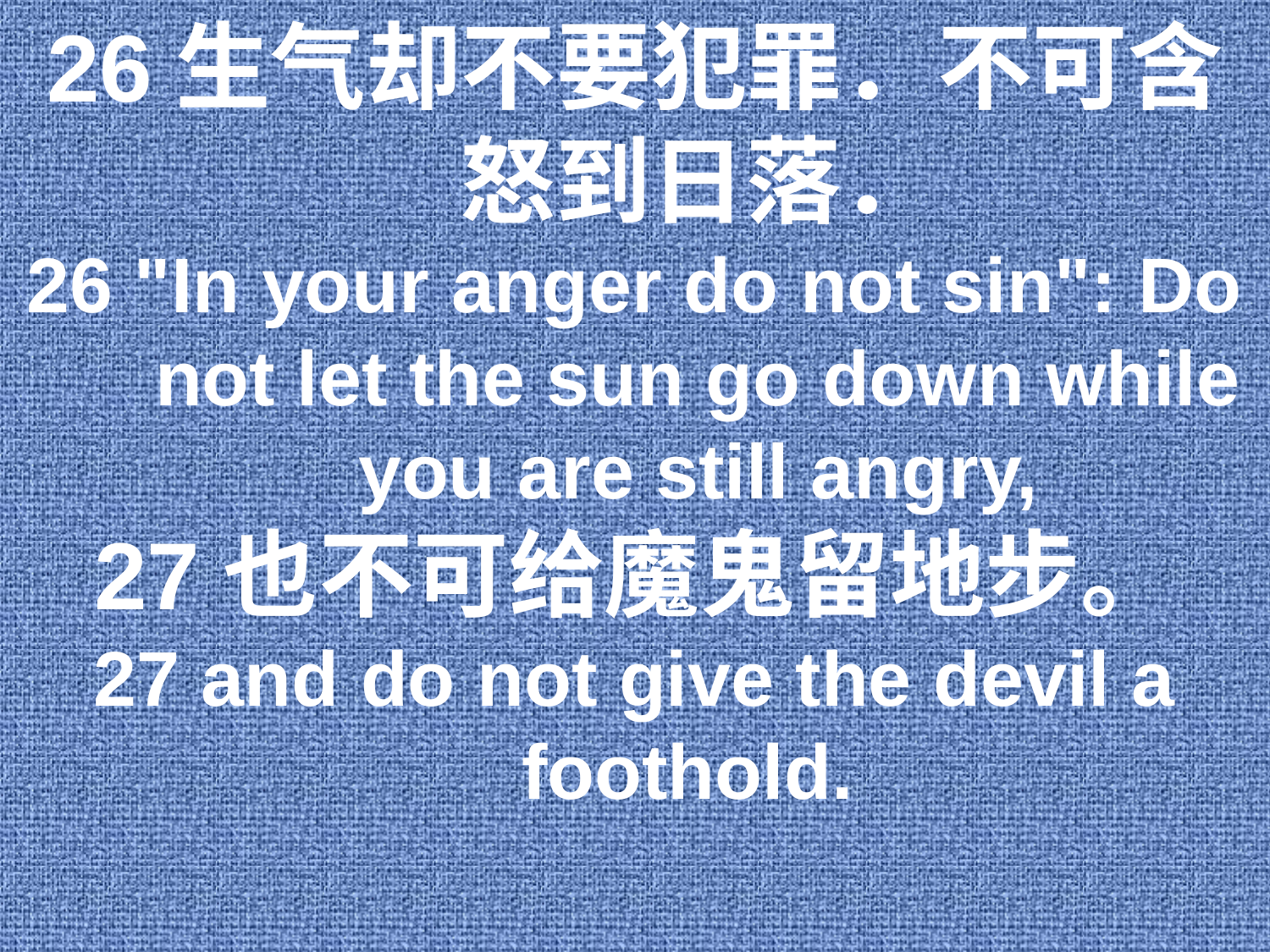

26生气却不要犯罪．不可含怒到日落．
26 "In your anger do not sin": Do not let the sun go down while you are still angry,
27也不可给魔鬼留地步。
27 and do not give the devil a foothold.